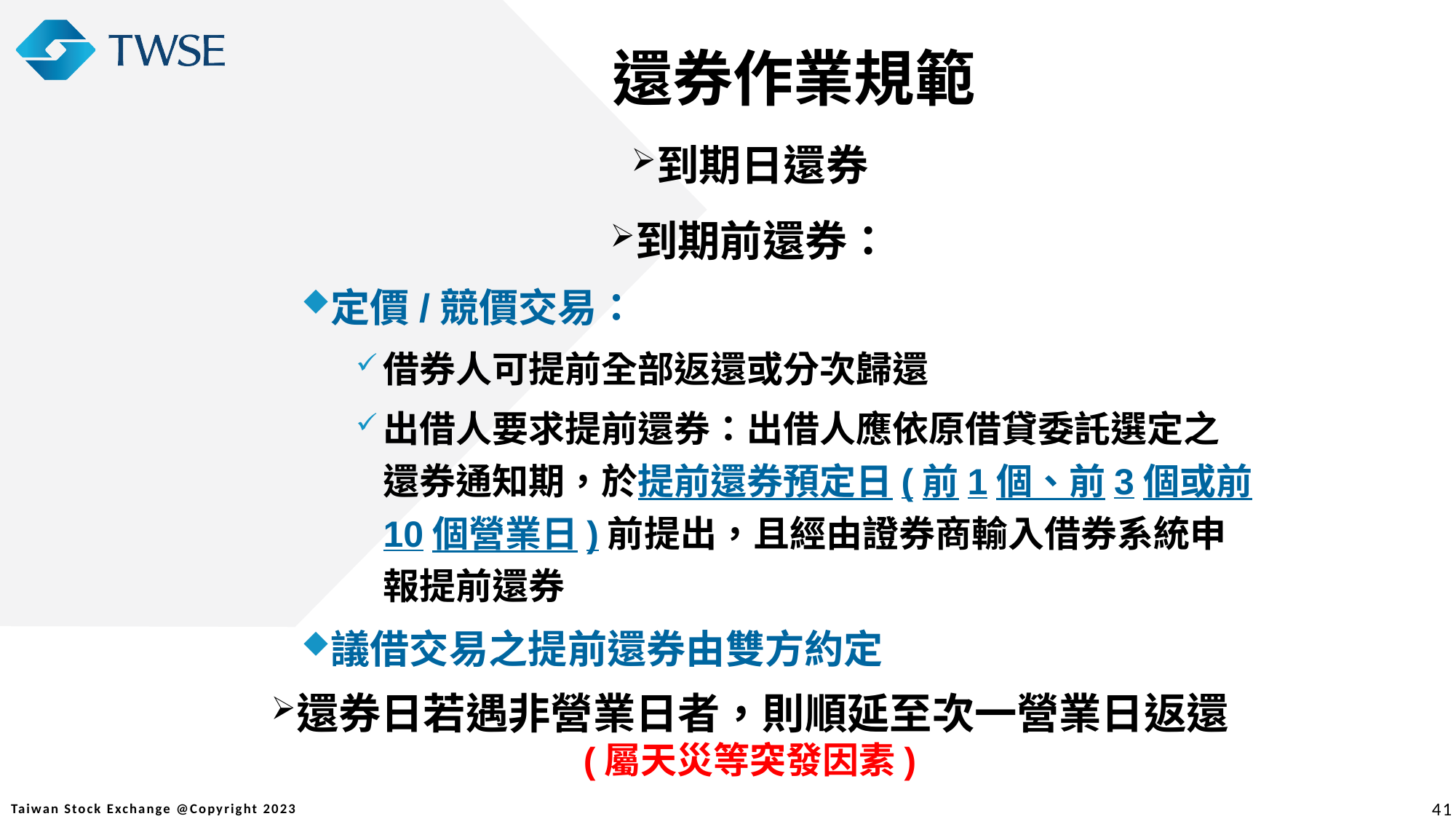

還券作業規範
到期日還券
到期前還券：
定價/競價交易：
借券人可提前全部返還或分次歸還
出借人要求提前還券：出借人應依原借貸委託選定之還券通知期，於提前還券預定日(前1個、前3個或前10個營業日)前提出，且經由證券商輸入借券系統申報提前還券
議借交易之提前還券由雙方約定
還券日若遇非營業日者，則順延至次一營業日返還 (屬天災等突發因素)

41